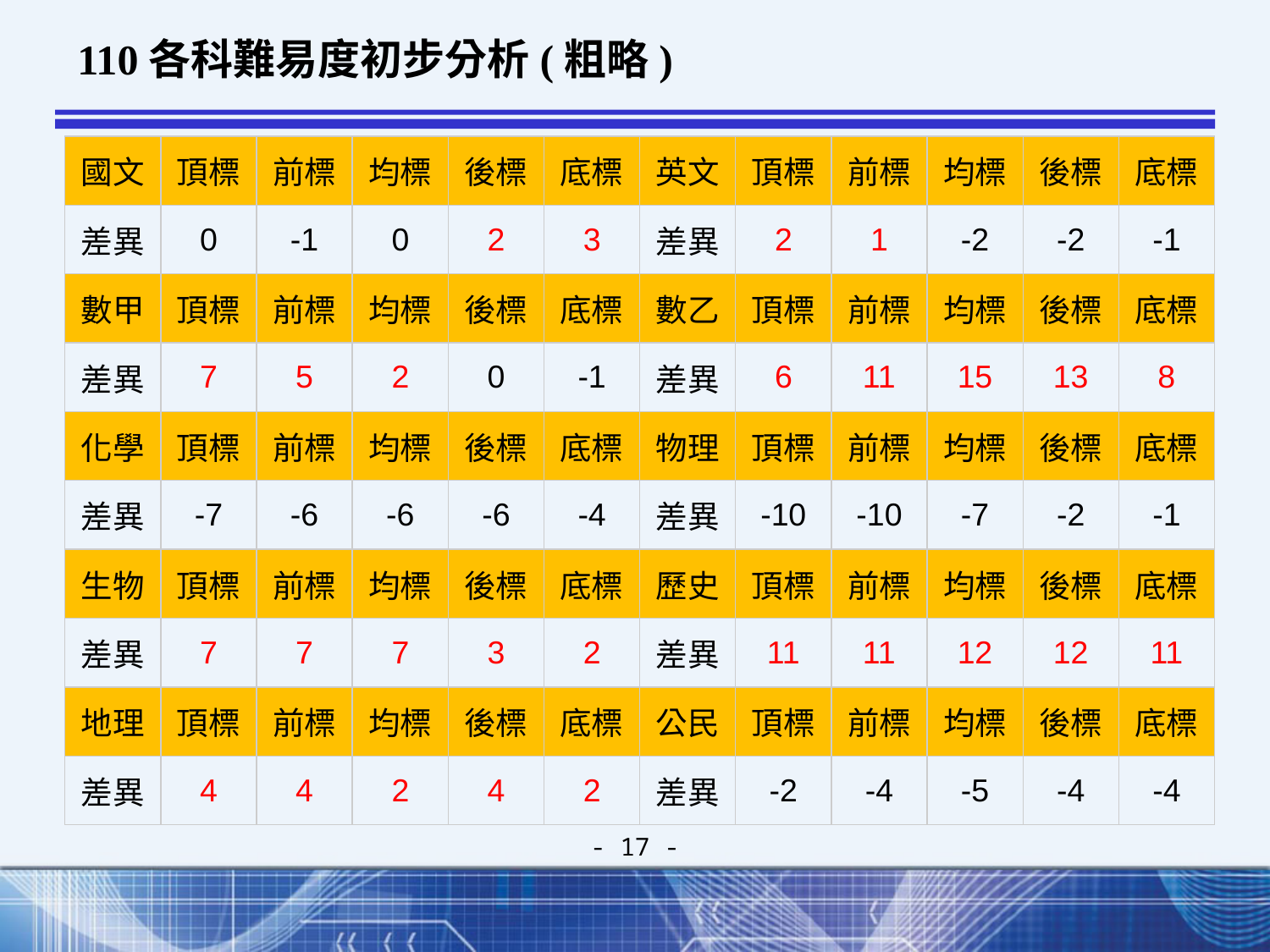

110各科難易度初步分析(粗略)
| 國文 | 頂標 | 前標 | 均標 | 後標 | 底標 | 英文 | 頂標 | 前標 | 均標 | 後標 | 底標 |
| --- | --- | --- | --- | --- | --- | --- | --- | --- | --- | --- | --- |
| 差異 | 0 | -1 | 0 | 2 | 3 | 差異 | 2 | 1 | -2 | -2 | -1 |
| 數甲 | 頂標 | 前標 | 均標 | 後標 | 底標 | 數乙 | 頂標 | 前標 | 均標 | 後標 | 底標 |
| 差異 | 7 | 5 | 2 | 0 | -1 | 差異 | 6 | 11 | 15 | 13 | 8 |
| 化學 | 頂標 | 前標 | 均標 | 後標 | 底標 | 物理 | 頂標 | 前標 | 均標 | 後標 | 底標 |
| 差異 | -7 | -6 | -6 | -6 | -4 | 差異 | -10 | -10 | -7 | -2 | -1 |
| 生物 | 頂標 | 前標 | 均標 | 後標 | 底標 | 歷史 | 頂標 | 前標 | 均標 | 後標 | 底標 |
| 差異 | 7 | 7 | 7 | 3 | 2 | 差異 | 11 | 11 | 12 | 12 | 11 |
| 地理 | 頂標 | 前標 | 均標 | 後標 | 底標 | 公民 | 頂標 | 前標 | 均標 | 後標 | 底標 |
| 差異 | 4 | 4 | 2 | 4 | 2 | 差異 | -2 | -4 | -5 | -4 | -4 |
- 17 -